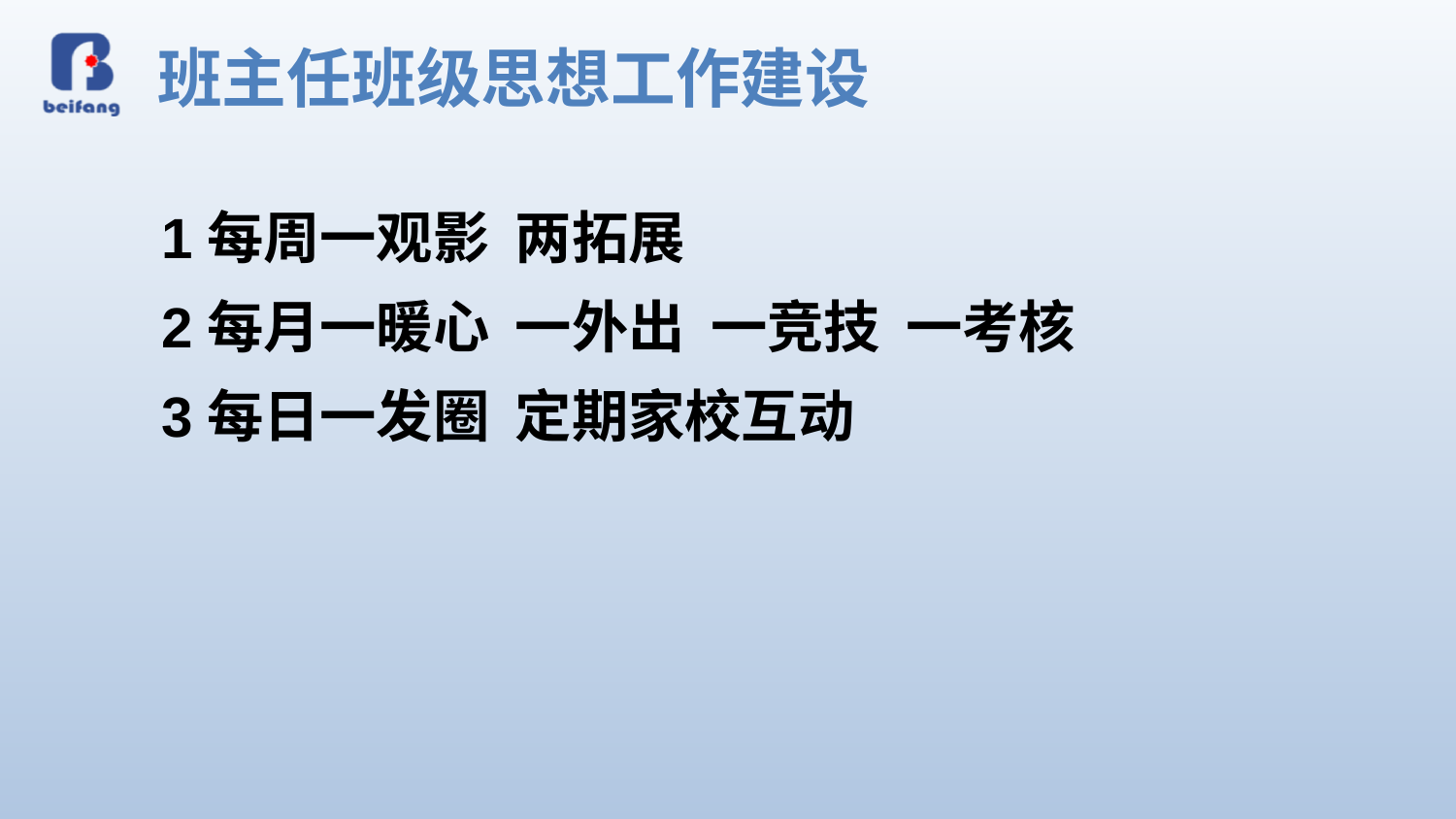

班主任班级思想工作建设
1每周一观影  两拓展
2每月一暖心  一外出  一竞技  一考核
3每日一发圈  定期家校互动